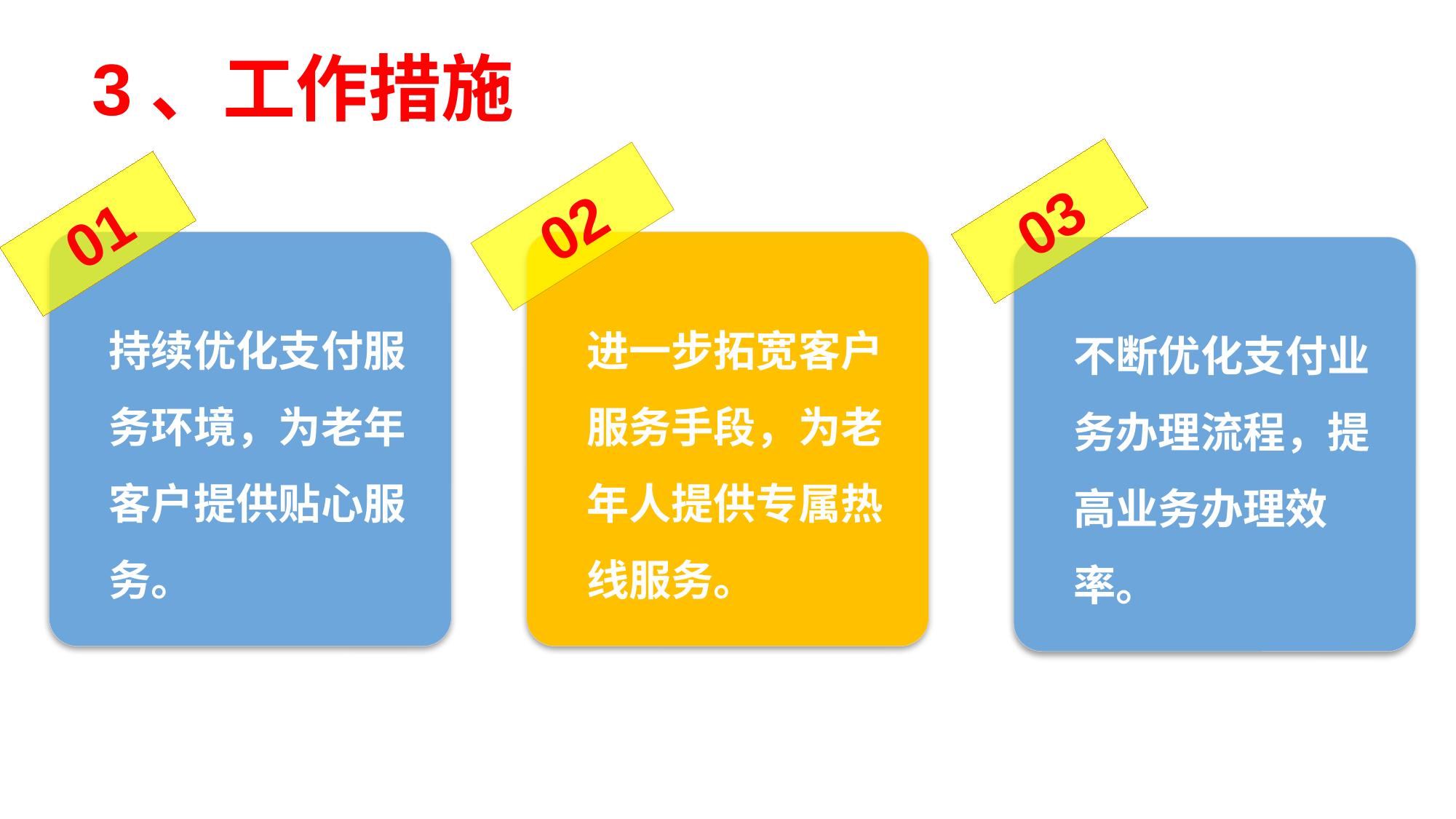

3、工作措施
03
02
01
持续优化支付服务环境，为老年客户提供贴心服务。
进一步拓宽客户服务手段，为老年人提供专属热线服务。
不断优化支付业务办理流程，提高业务办理效率。